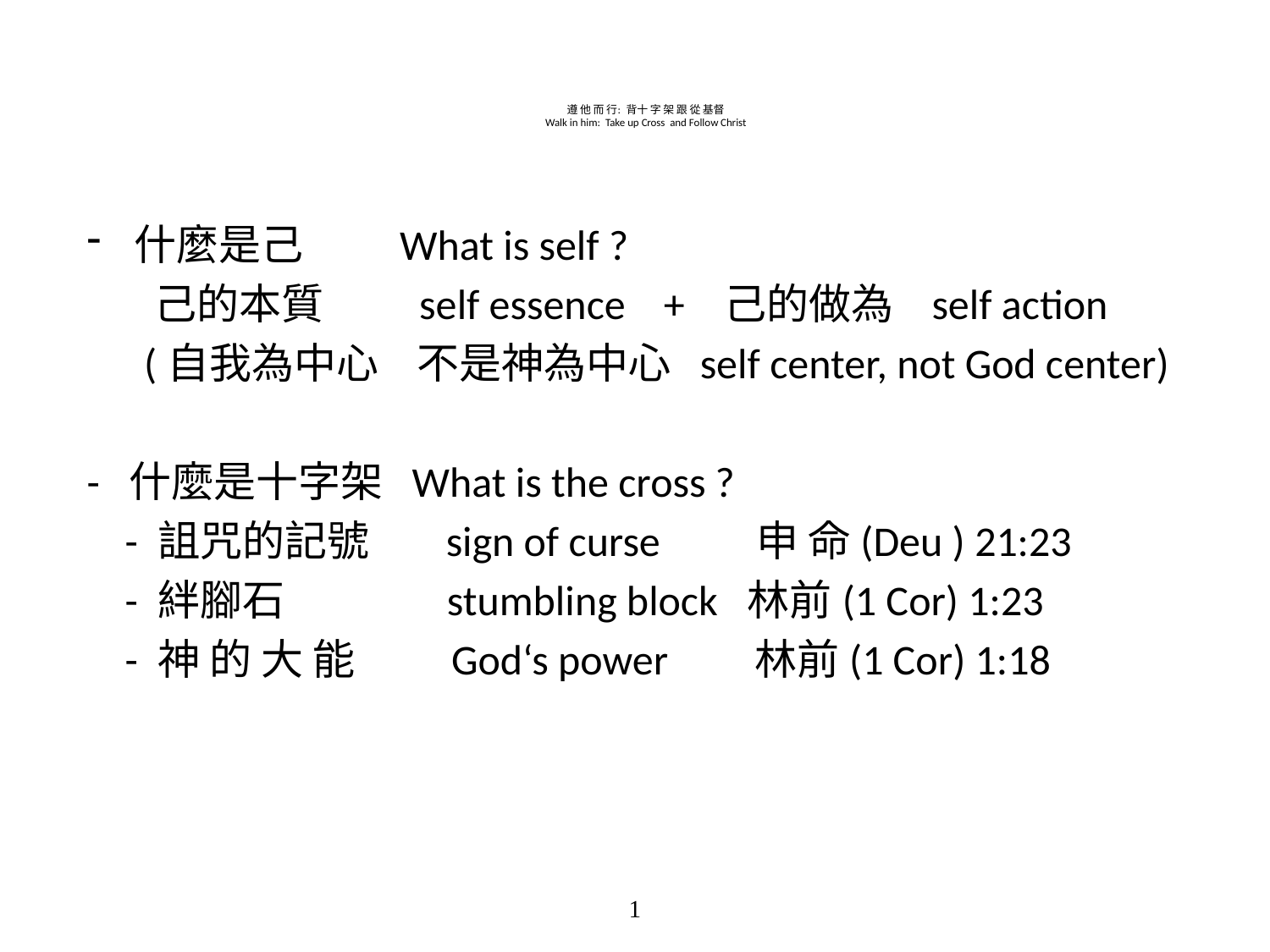

# 遵 他 而 行:  背十 字 架 跟 從 基督 Walk in him:  Take up Cross  and Follow Christ
什麼是己         What is self ?
      己的本質         self essence    +   己的做為   self action
      (自我為中心    不是神為中心  self center, not God center)

-  什麼是十字架  What is the cross ?
    - 詛咒的記號       sign of curse         申 命(Deu ) 21:23
    - 絆腳石                stumbling block  林前(1 Cor) 1:23
    - 神 的 大 能         God‘s power        林前(1 Cor) 1:18
1